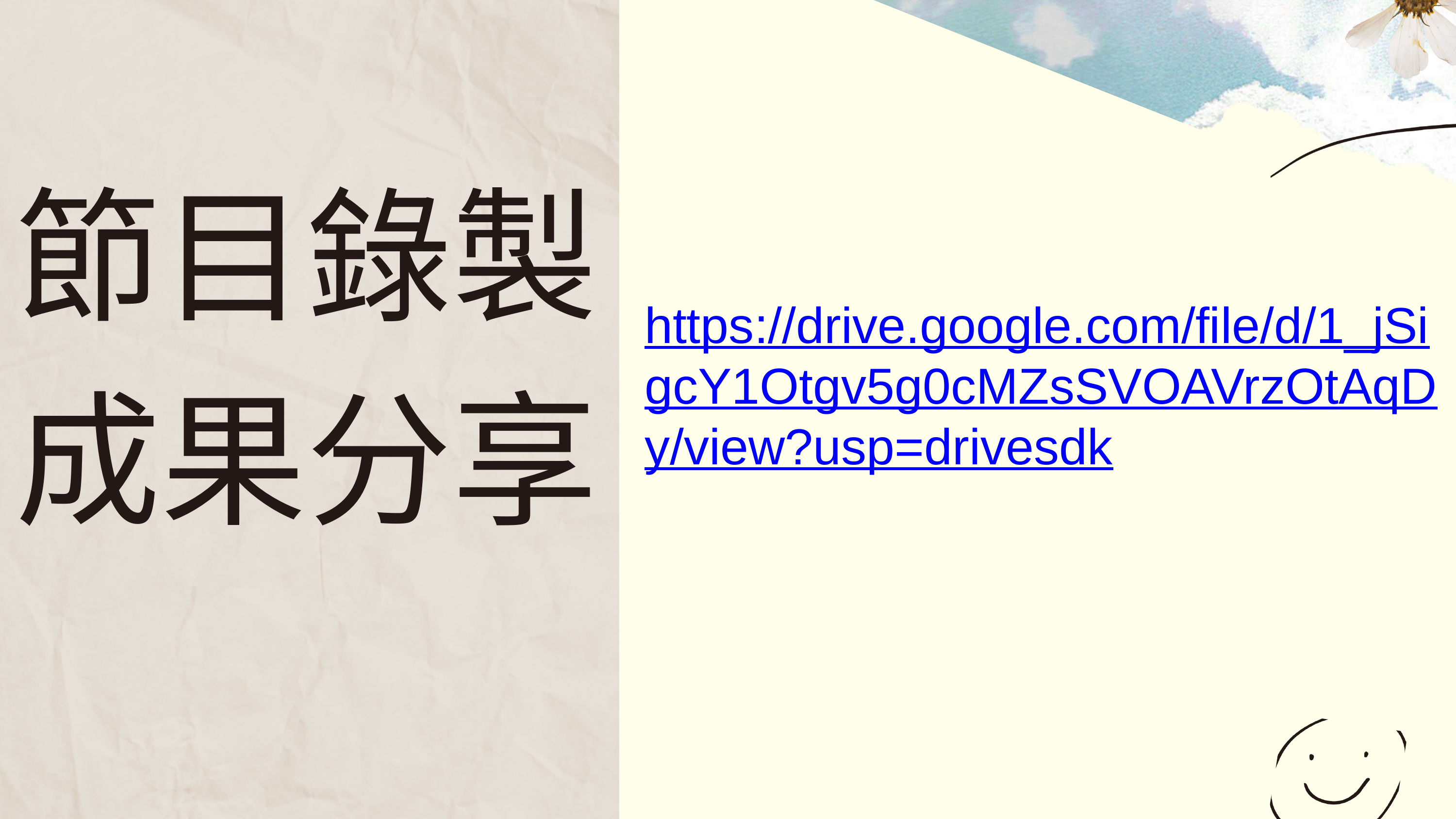

表達 ~ 表達 ~ 表達 ~

節目錄製成果分享
https://drive.google.com/file/d/1_jSigcY1Otgv5g0cMZsSVOAVrzOtAqDy/view?usp=drivesdk